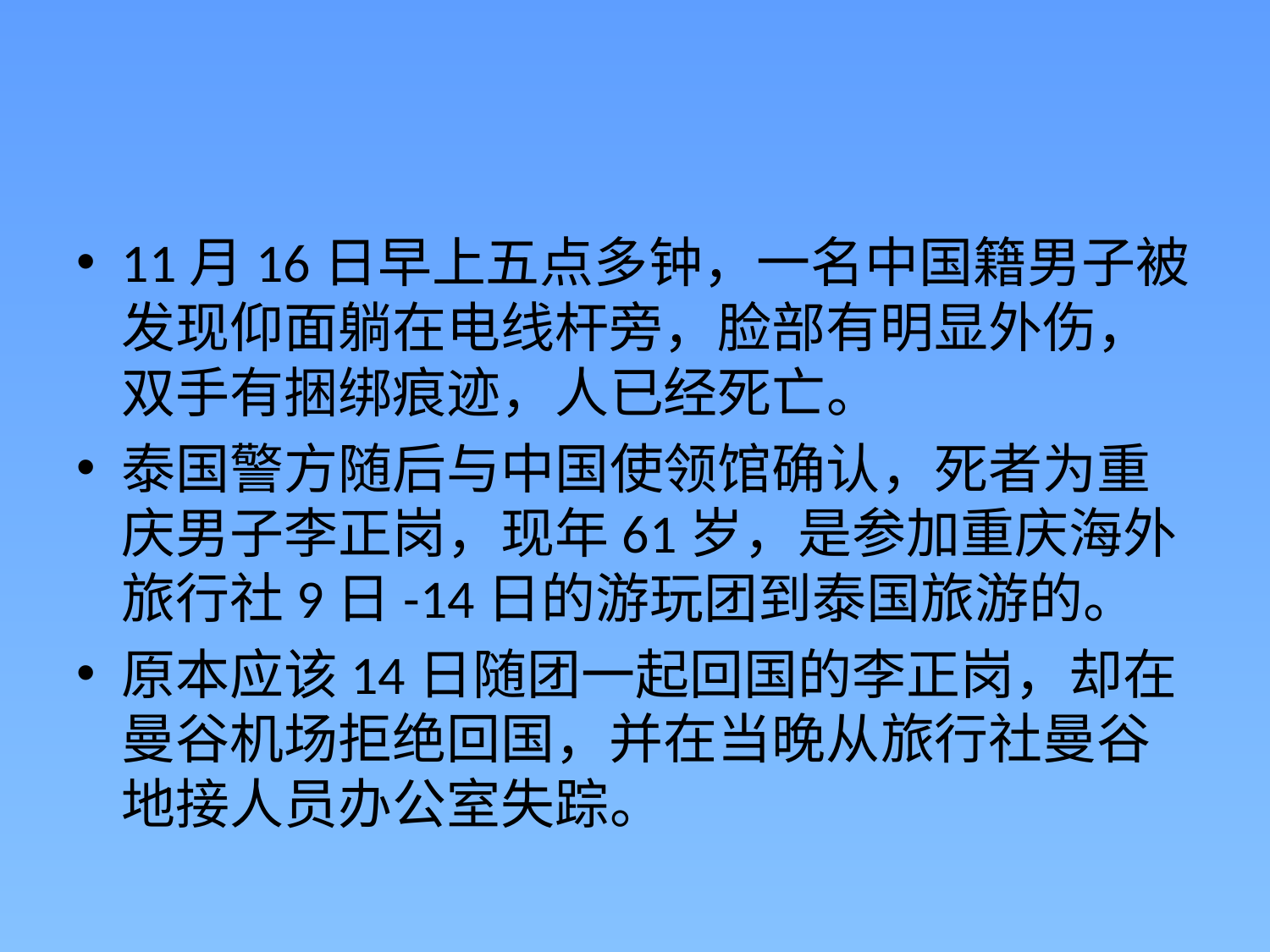

#
11月16日早上五点多钟，一名中国籍男子被发现仰面躺在电线杆旁，脸部有明显外伤，双手有捆绑痕迹，人已经死亡。
泰国警方随后与中国使领馆确认，死者为重庆男子李正岗，现年61岁，是参加重庆海外旅行社9日-14日的游玩团到泰国旅游的。
原本应该14日随团一起回国的李正岗，却在曼谷机场拒绝回国，并在当晚从旅行社曼谷地接人员办公室失踪。